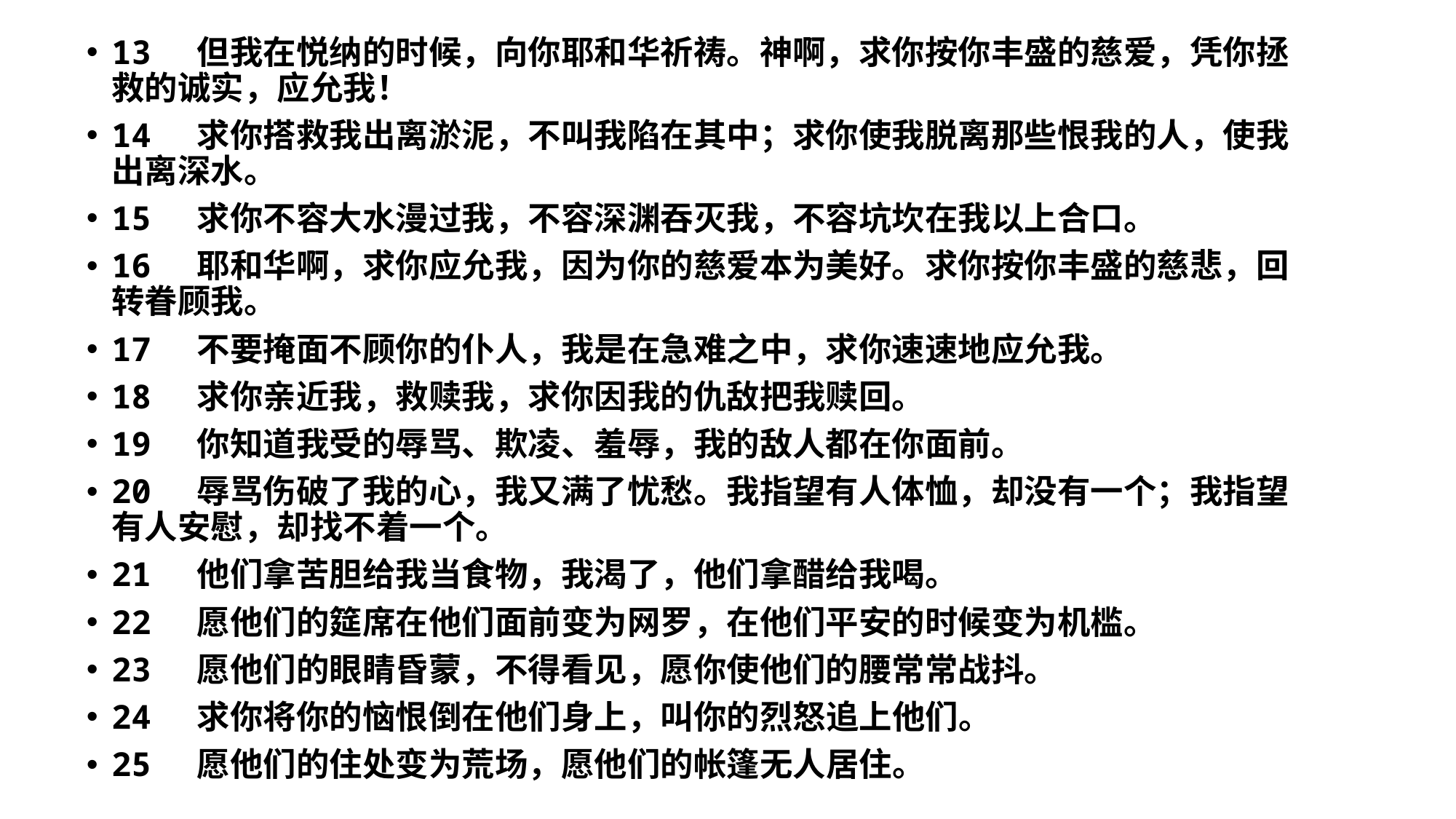

13  但我在悦纳的时候，向你耶和华祈祷。神啊，求你按你丰盛的慈爱，凭你拯救的诚实，应允我！
14  求你搭救我出离淤泥，不叫我陷在其中；求你使我脱离那些恨我的人，使我出离深水。
15  求你不容大水漫过我，不容深渊吞灭我，不容坑坎在我以上合口。
16  耶和华啊，求你应允我，因为你的慈爱本为美好。求你按你丰盛的慈悲，回转眷顾我。
17  不要掩面不顾你的仆人，我是在急难之中，求你速速地应允我。
18  求你亲近我，救赎我，求你因我的仇敌把我赎回。
19  你知道我受的辱骂、欺凌、羞辱，我的敌人都在你面前。
20  辱骂伤破了我的心，我又满了忧愁。我指望有人体恤，却没有一个；我指望有人安慰，却找不着一个。
21  他们拿苦胆给我当食物，我渴了，他们拿醋给我喝。
22  愿他们的筵席在他们面前变为网罗，在他们平安的时候变为机槛。
23  愿他们的眼睛昏蒙，不得看见，愿你使他们的腰常常战抖。
24  求你将你的恼恨倒在他们身上，叫你的烈怒追上他们。
25  愿他们的住处变为荒场，愿他们的帐篷无人居住。